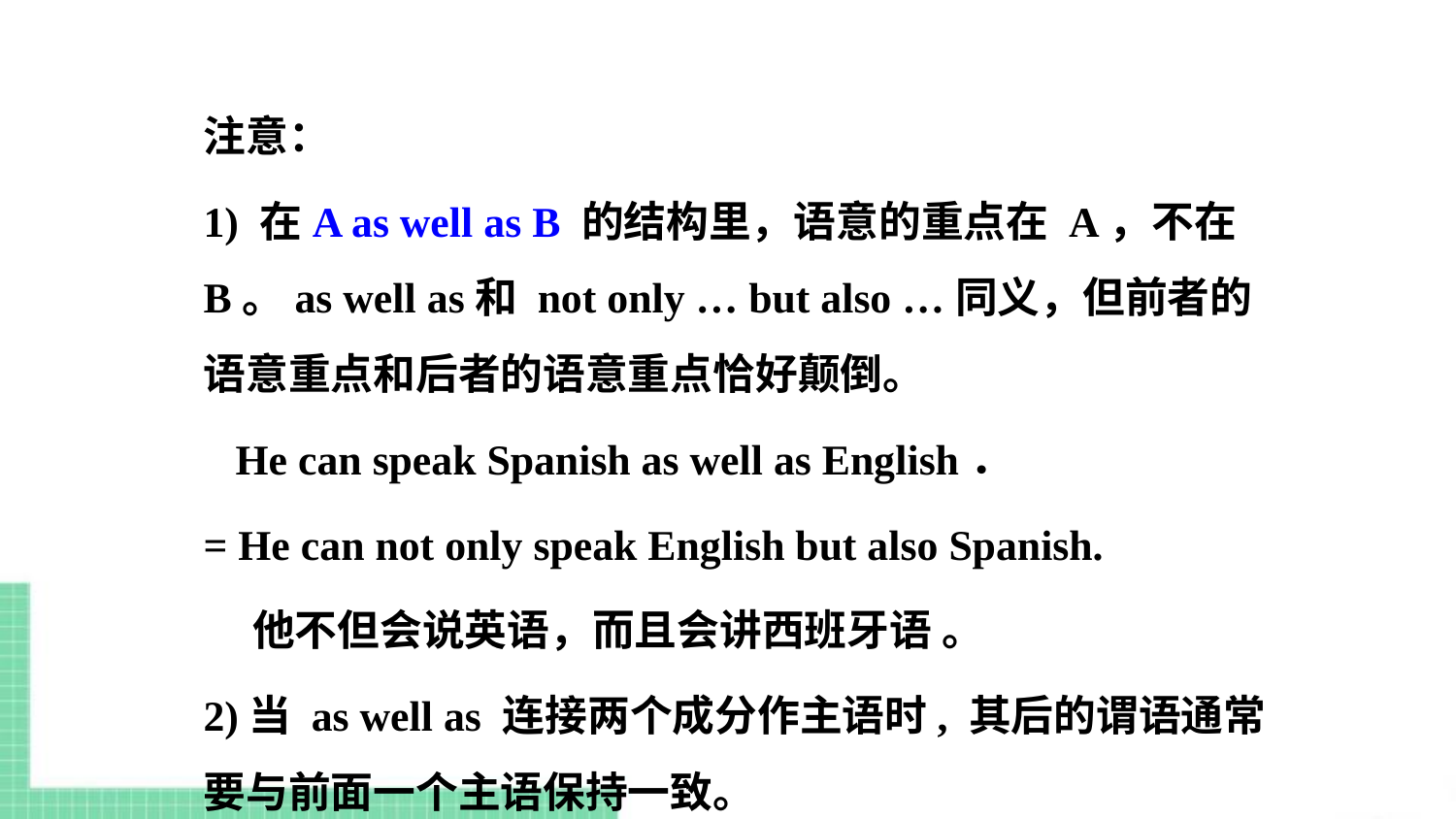

注意：
1) 在A as well as B 的结构里，语意的重点在 A，不在 B。as well as和 not only … but also …同义，但前者的语意重点和后者的语意重点恰好颠倒。
   He can speak Spanish as well as English．
= He can not only speak English but also Spanish.
    他不但会说英语，而且会讲西班牙语 。
2)当 as well as 连接两个成分作主语时, 其后的谓语通常要与前面一个主语保持一致。